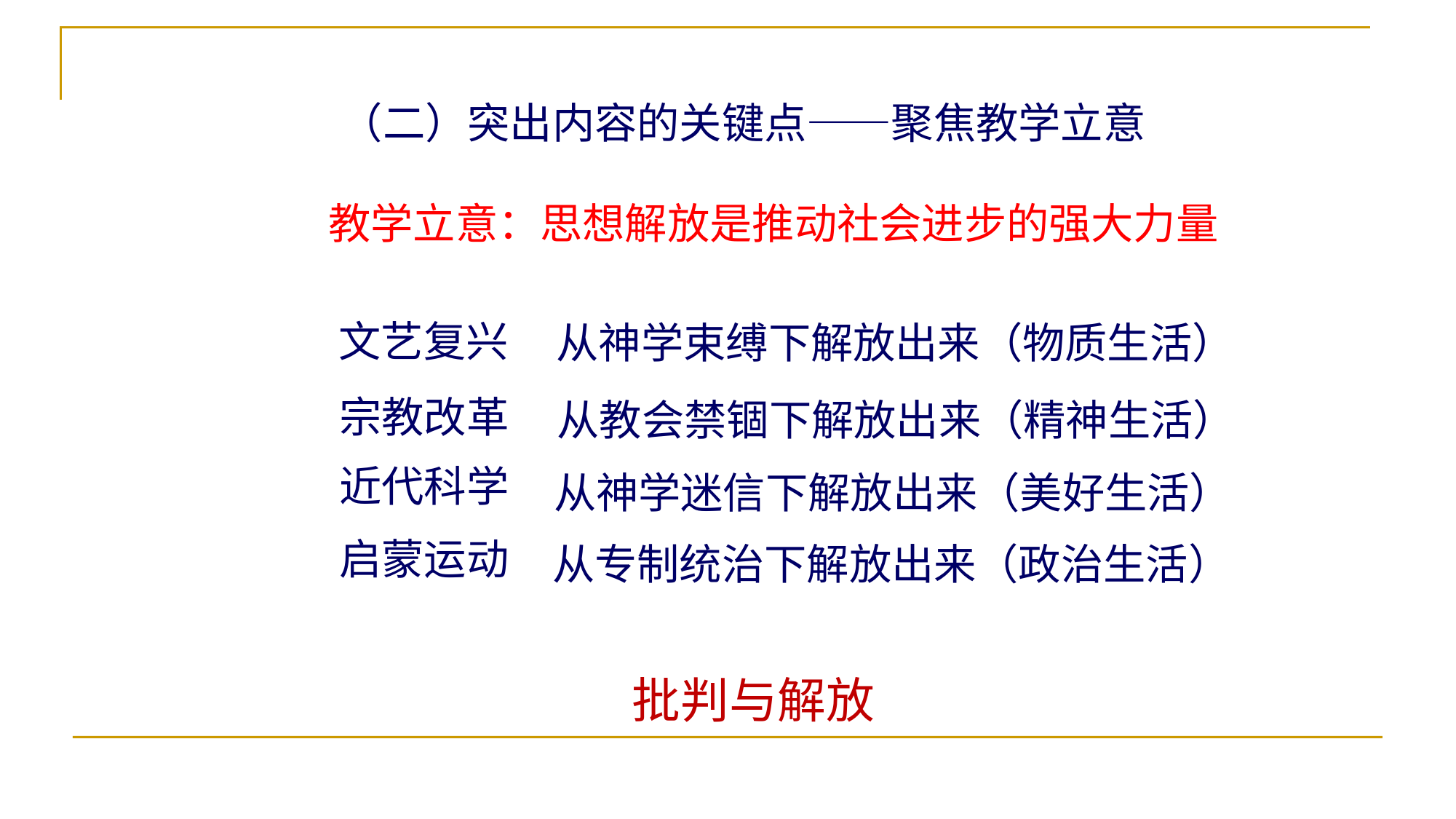

（二）突出内容的关键点——聚焦教学立意
教学立意：思想解放是推动社会进步的强大力量
文艺复兴
从神学束缚下解放出来（物质生活）
宗教改革
从教会禁锢下解放出来（精神生活）
近代科学
 从神学迷信下解放出来（美好生活）
启蒙运动
 从专制统治下解放出来（政治生活）
 批判与解放